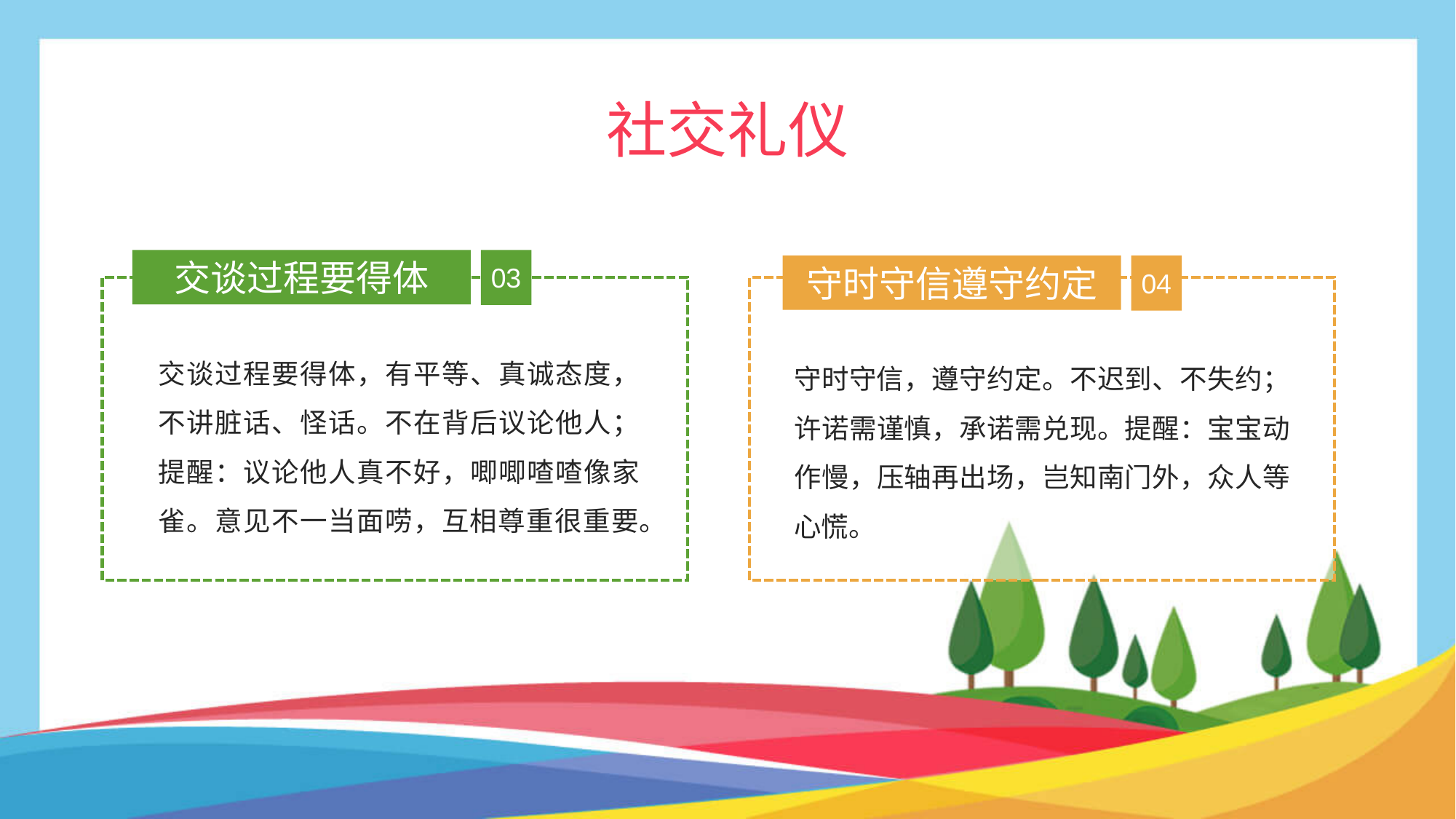

社交礼仪
交谈过程要得体

03
守时守信遵守约定

04

交谈过程要得体，有平等、真诚态度，不讲脏话、怪话。不在背后议论他人；提醒：议论他人真不好，唧唧喳喳像家雀。意见不一当面唠，互相尊重很重要。
守时守信，遵守约定。不迟到、不失约；许诺需谨慎，承诺需兑现。提醒：宝宝动作慢，压轴再出场，岂知南门外，众人等心慌。